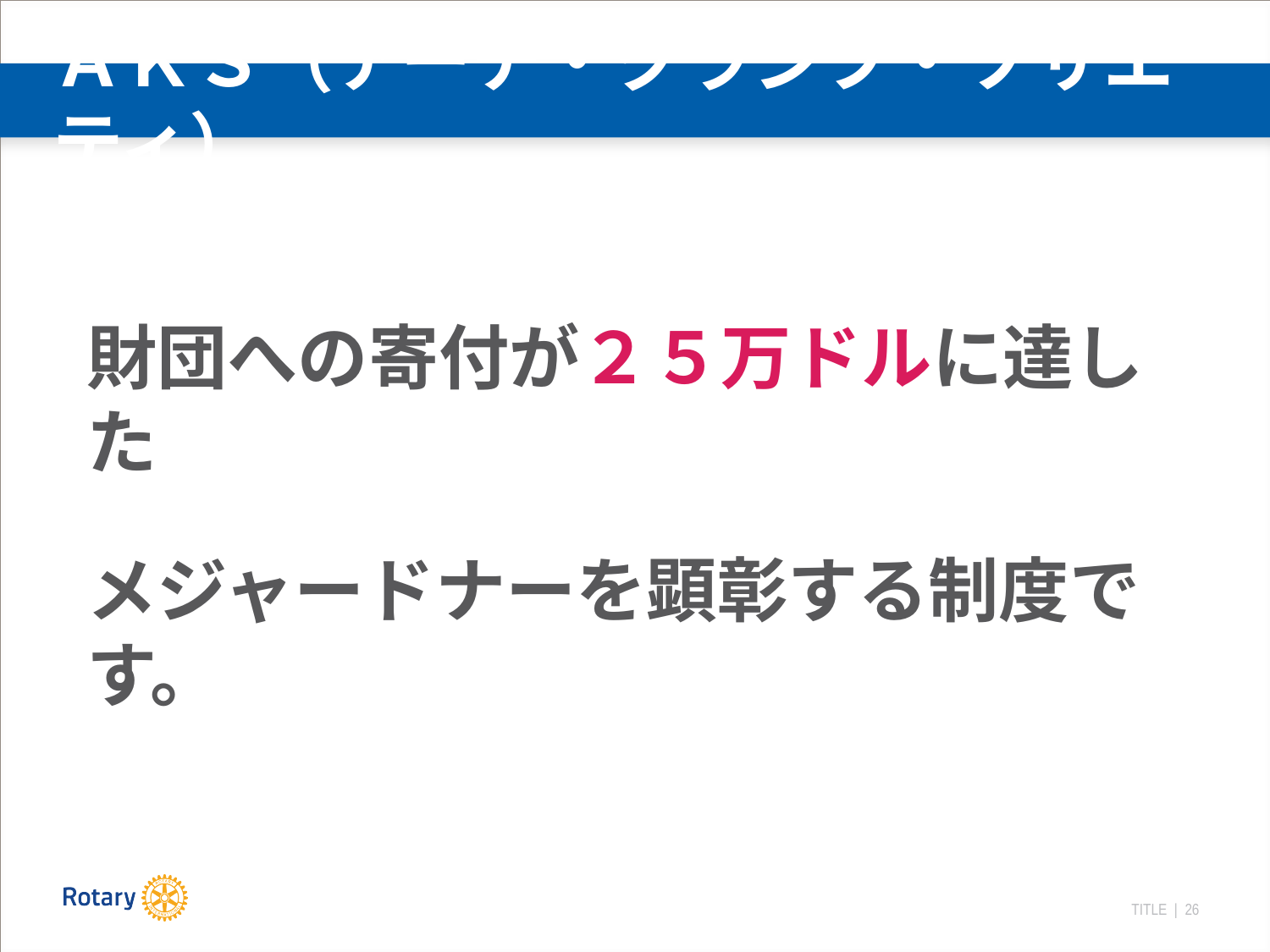

# ＡＫＳ（アーチ・クランフ・ソサエティ）
財団への寄付が２５万ドルに達した

メジャードナーを顕彰する制度です。